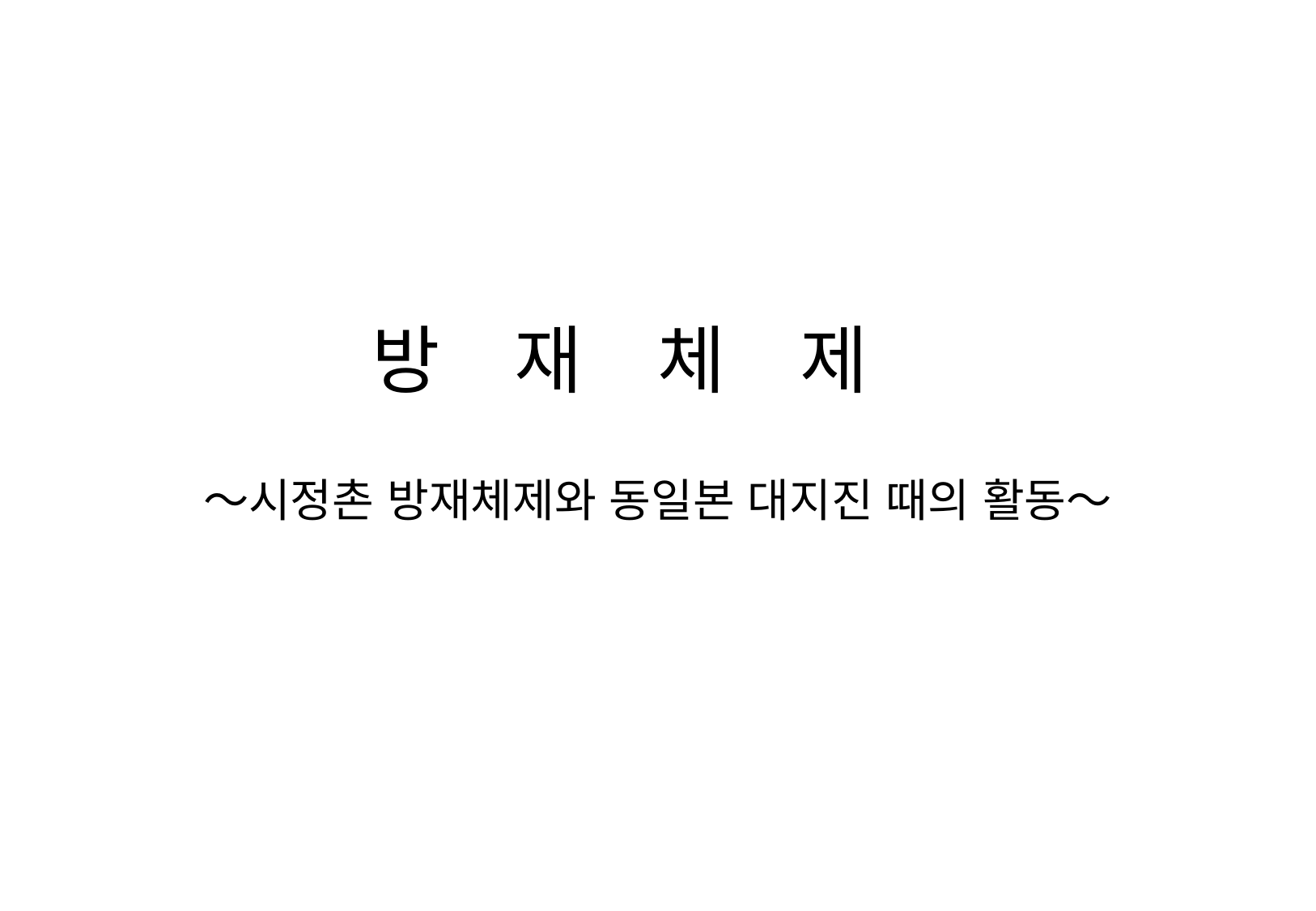

# 방　재　체　제
～시정촌 방재체제와 동일본 대지진 때의 활동～